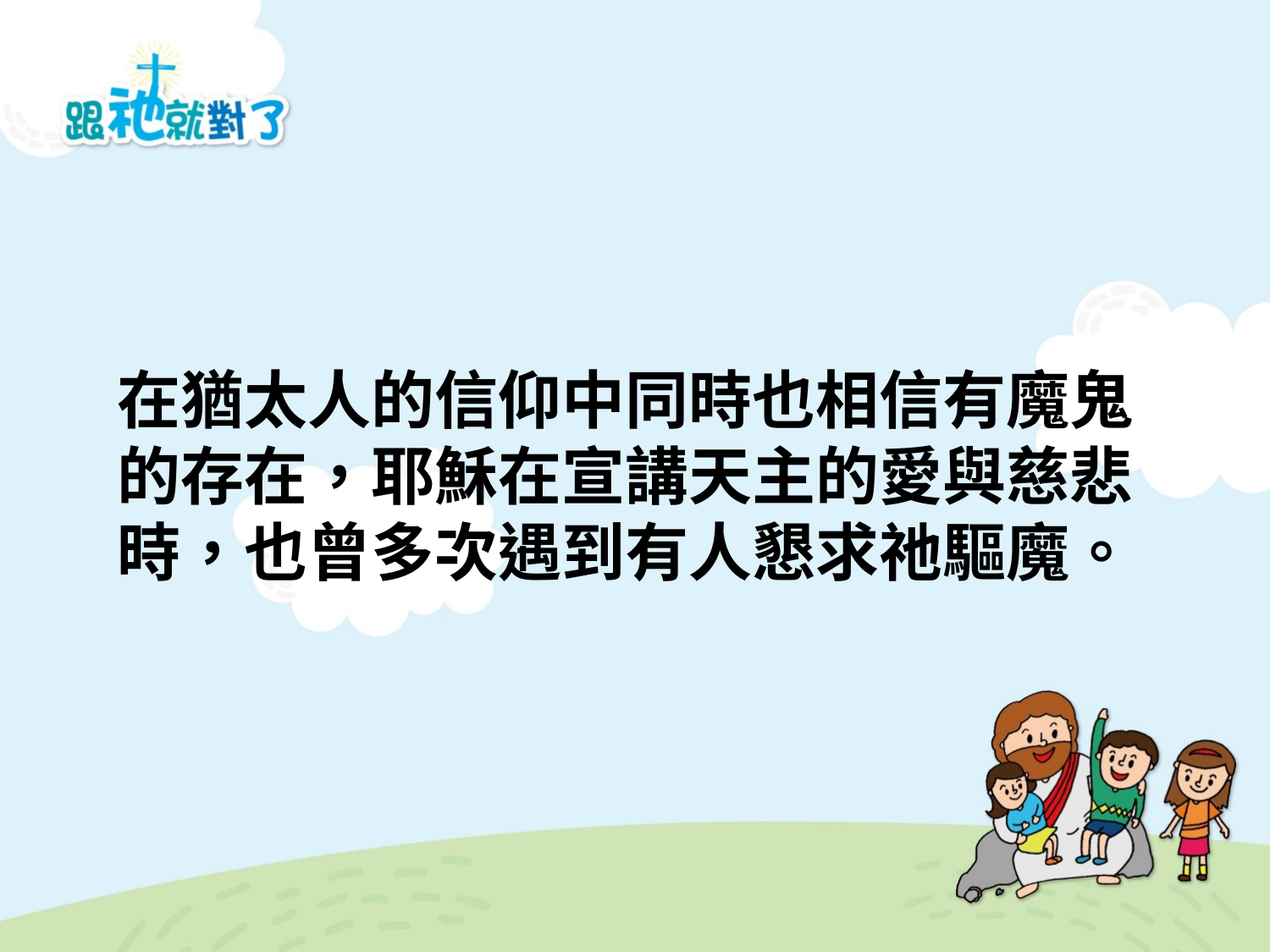

在猶太人的信仰中同時也相信有魔鬼的存在，耶穌在宣講天主的愛與慈悲時，也曾多次遇到有人懇求祂驅魔。